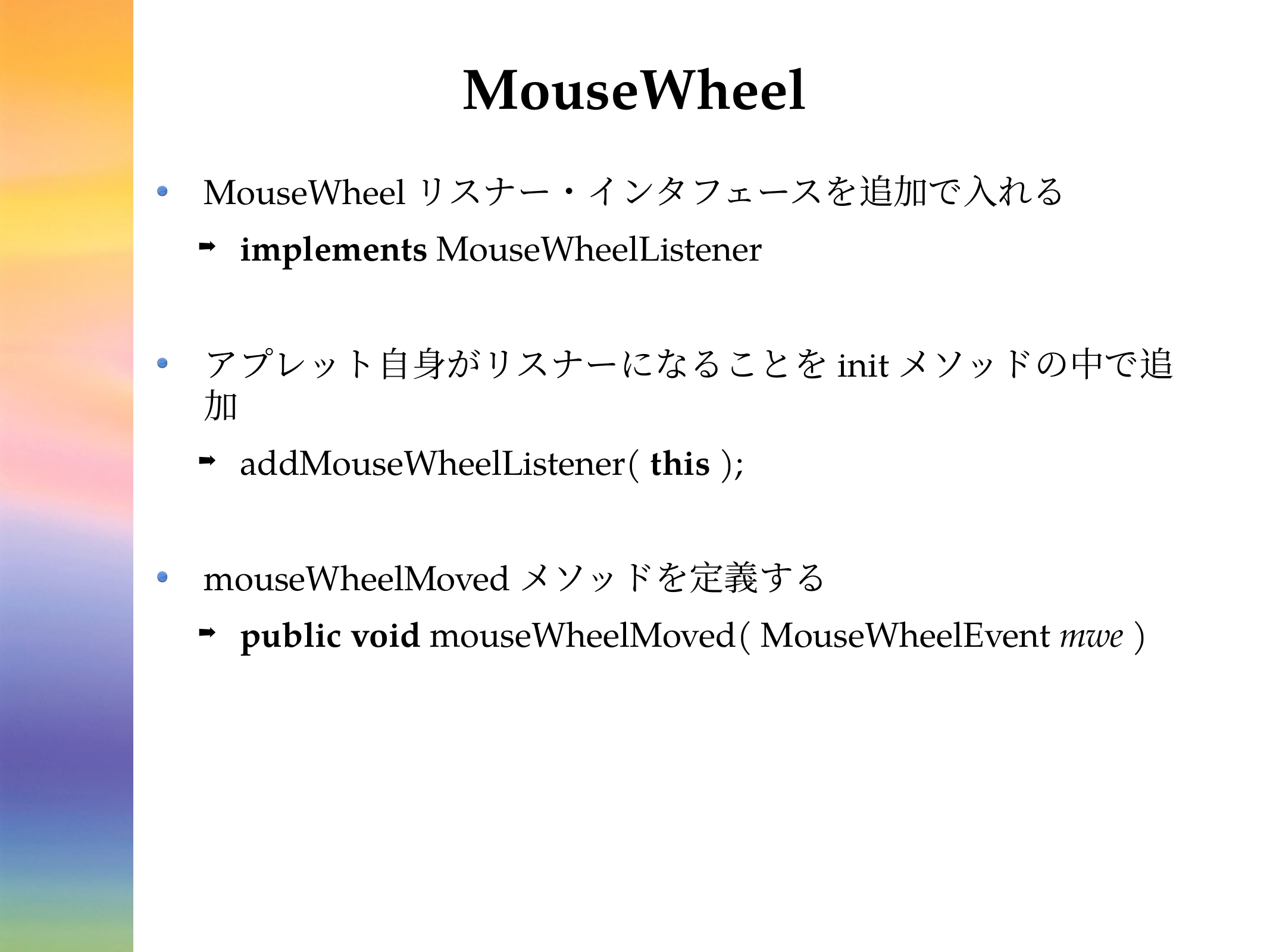

# MouseWheel
MouseWheelリスナー・インタフェースを追加で入れる
implements MouseWheelListener

アプレット自身がリスナーになることをinitメソッドの中で追加
addMouseWheelListener( this );

mouseWheelMovedメソッドを定義する
public void mouseWheelMoved( MouseWheelEvent mwe )